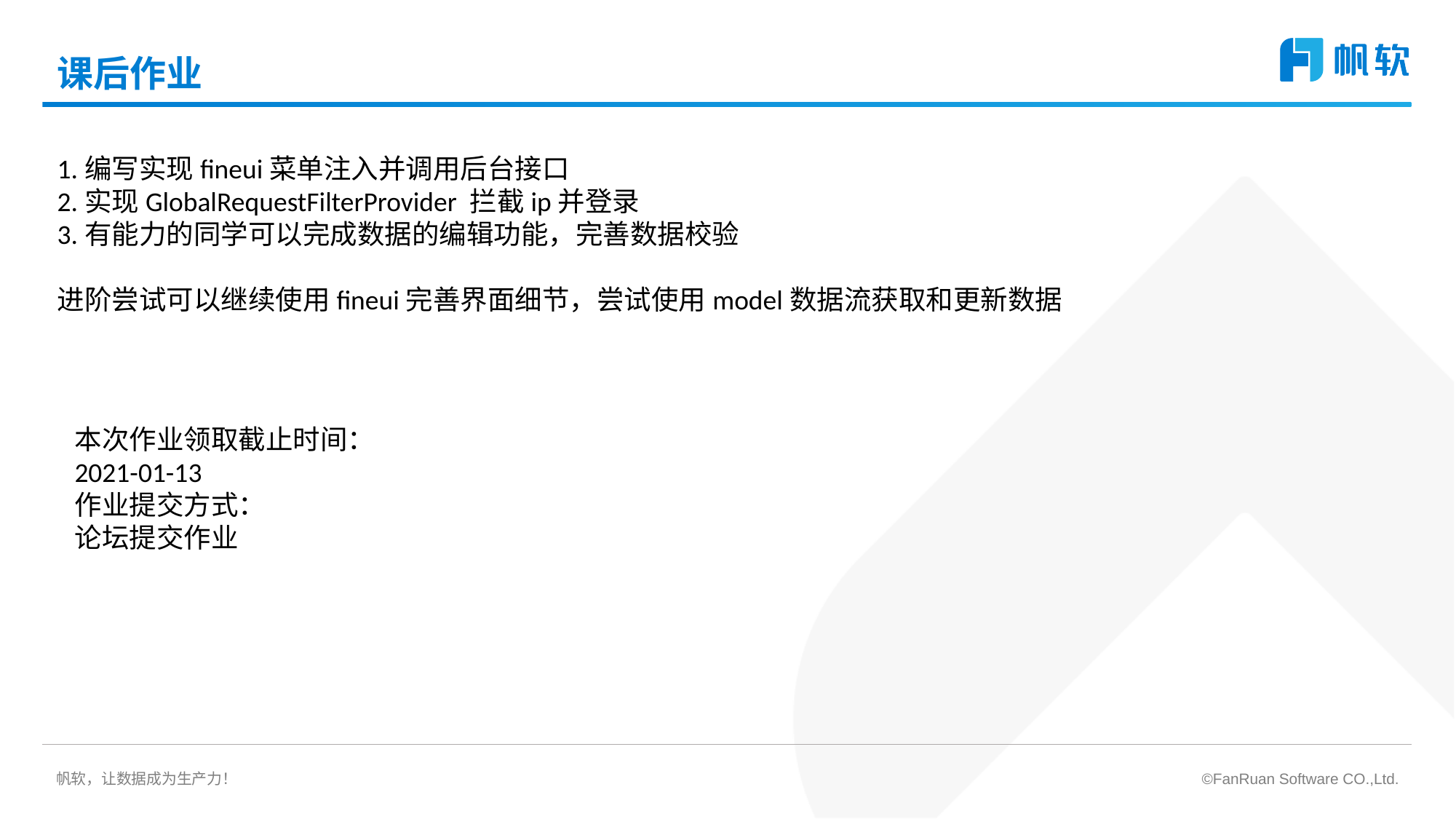

# 课后作业
1.编写实现fineui菜单注入并调用后台接口
2.实现GlobalRequestFilterProvider 拦截ip并登录
3.有能力的同学可以完成数据的编辑功能，完善数据校验

进阶尝试可以继续使用fineui完善界面细节，尝试使用model数据流获取和更新数据
本次作业领取截止时间：
2021-01-13
作业提交方式：
论坛提交作业